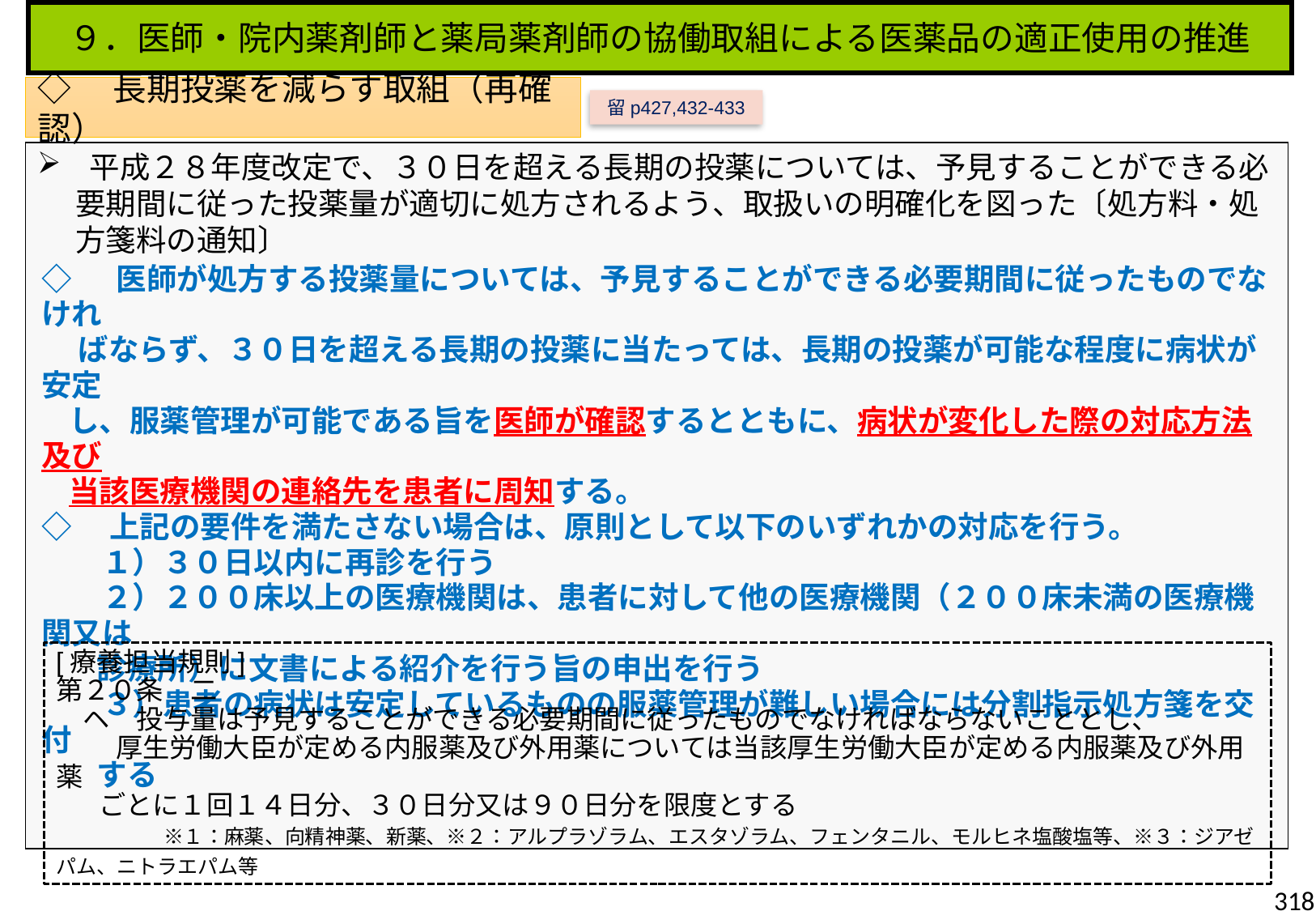

９．医師・院内薬剤師と薬局薬剤師の協働取組による医薬品の適正使用の推進
◇　長期投薬を減らす取組（再確認）
留p427,432-433
 平成２８年度改定で、３０日を超える長期の投薬については、予見することができる必要期間に従った投薬量が適切に処方されるよう、取扱いの明確化を図った〔処方料・処方箋料の通知〕

◇　 医師が処方する投薬量については、予見することができる必要期間に従ったものでなけれ
　 ばならず、３０日を超える長期の投薬に当たっては、長期の投薬が可能な程度に病状が安定
   し、服薬管理が可能である旨を医師が確認するとともに、病状が変化した際の対応方法及び
   当該医療機関の連絡先を患者に周知する。
◇　上記の要件を満たさない場合は、原則として以下のいずれかの対応を行う。
　　１）３０日以内に再診を行う
　　２）２００床以上の医療機関は、患者に対して他の医療機関（２００床未満の医療機関又は
       診療所）に文書による紹介を行う旨の申出を行う
　　３）患者の病状は安定しているものの服薬管理が難しい場合には分割指示処方箋を交付
       する
[療養担当規則]
第２０条　二
　ヘ　投与量は予見することができる必要期間に従ったものでなければならないこととし、
　　 厚生労働大臣が定める内服薬及び外用薬については当該厚生労働大臣が定める内服薬及び外用薬
      ごとに１回１４日分、３０日分又は９０日分を限度とする
　　　　※１：麻薬、向精神薬、新薬、※２：アルプラゾラム、エスタゾラム、フェンタニル、モルヒネ塩酸塩等、※３：ジアゼパム、ニトラエパム等
318